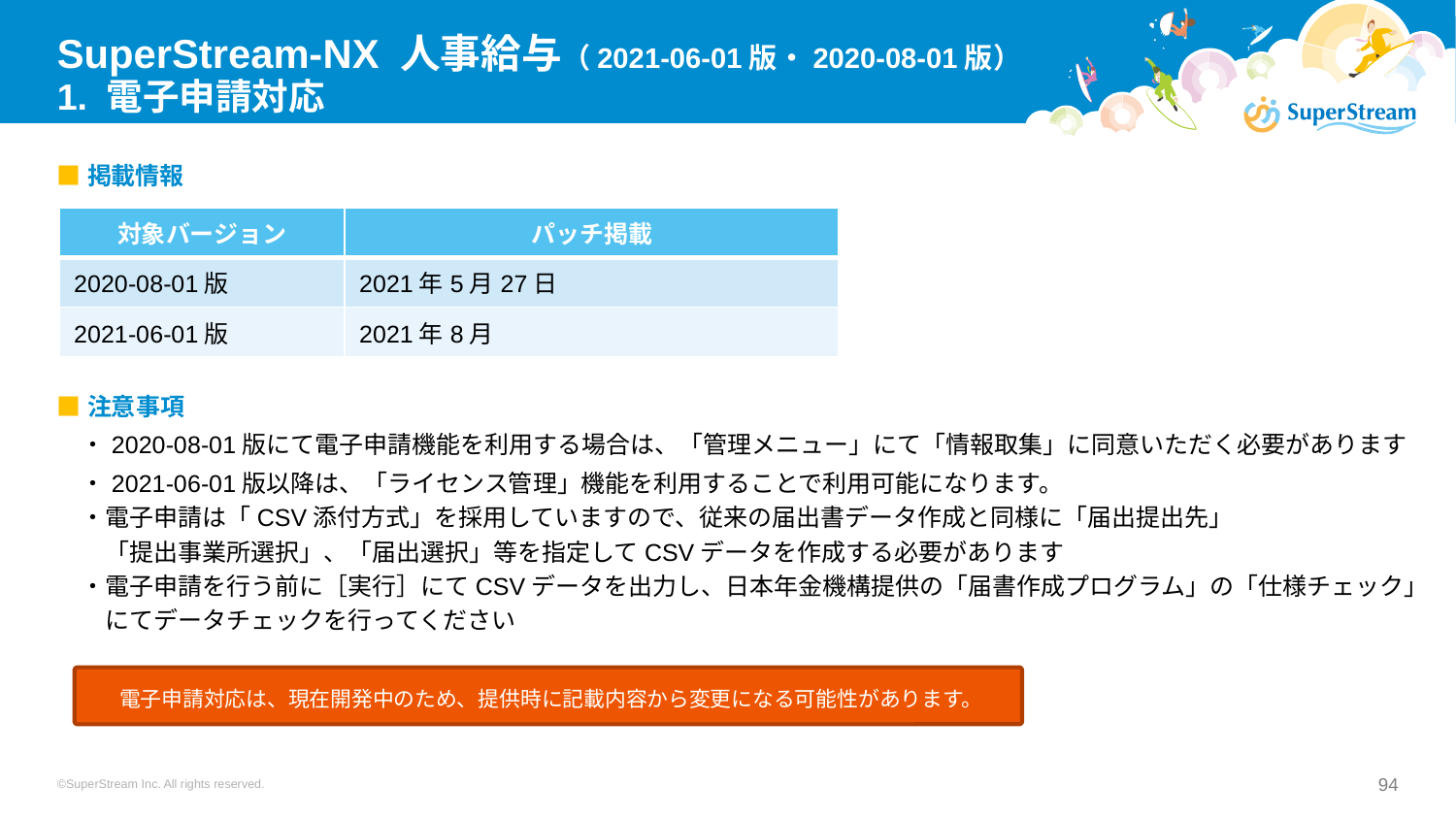

SuperStream-NX 人事給与（2021-06-01版・2020-08-01版）
1. 電子申請対応

■掲載情報

■注意事項
　・2020-08-01版にて電子申請機能を利用する場合は、「管理メニュー」にて「情報取集」に同意いただく必要があります
　・2021-06-01版以降は、「ライセンス管理」機能を利用することで利用可能になります。
　・電子申請は「CSV添付方式」を採用していますので、従来の届出書データ作成と同様に「届出提出先」
　　「提出事業所選択」、「届出選択」等を指定してCSVデータを作成する必要があります
　・電子申請を行う前に［実行］にてCSVデータを出力し、日本年金機構提供の「届書作成プログラム」の「仕様チェック」
　　にてデータチェックを行ってください

| 対象バージョン | パッチ掲載 |
| --- | --- |
| 2020-08-01版 | 2021年5月27日 |
| 2021-06-01版 | 2021年8月 |
電子申請対応は、現在開発中のため、提供時に記載内容から変更になる可能性があります。
©SuperStream Inc. All rights reserved.
94